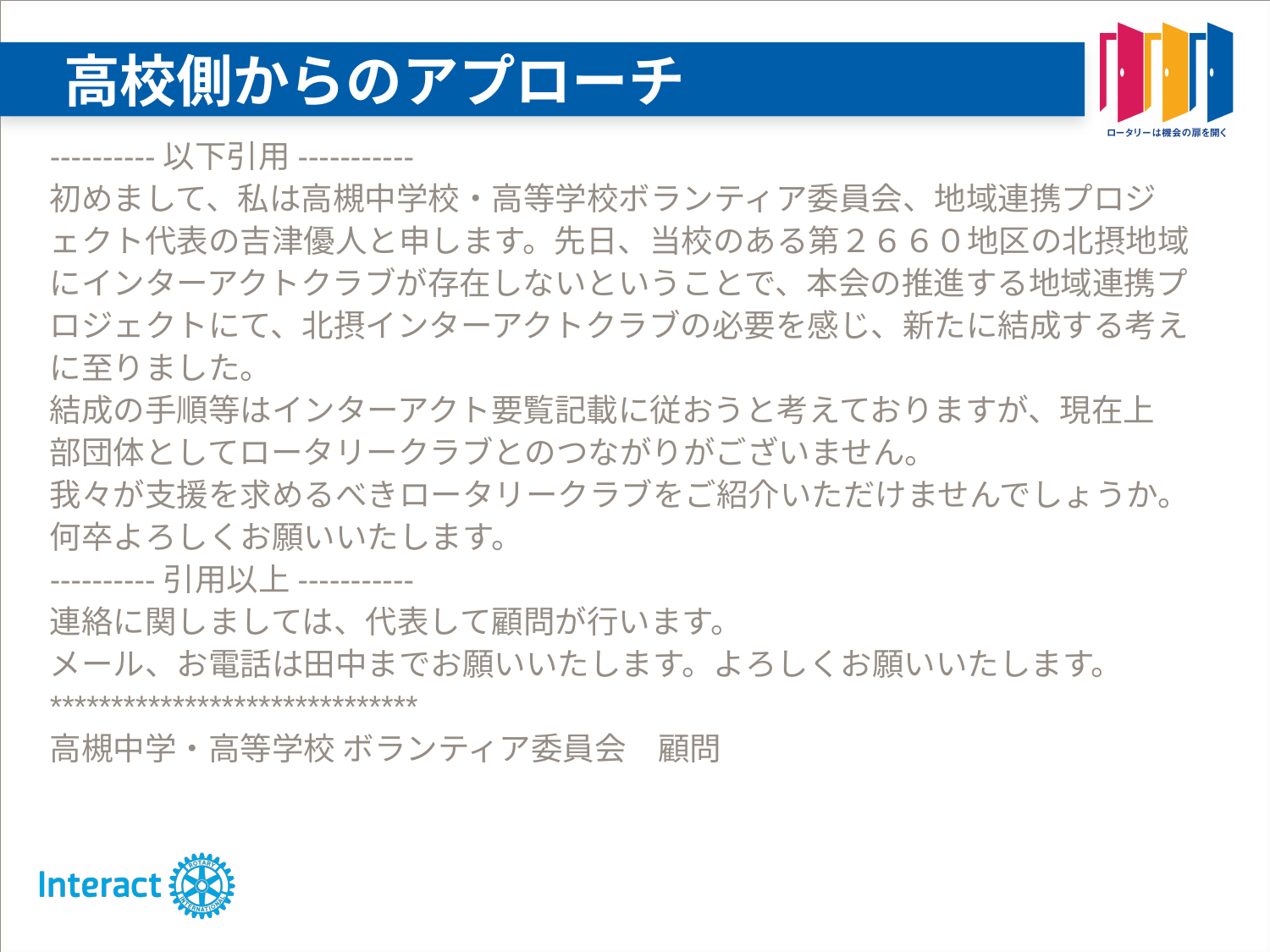

# 高校側からのアプローチ
----------以下引用-----------
初めまして、私は高槻中学校・高等学校ボランティア委員会、地域連携プロジ
ェクト代表の吉津優人と申します。先日、当校のある第２６６０地区の北摂地域
にインターアクトクラブが存在しないということで、本会の推進する地域連携プ
ロジェクトにて、北摂インターアクトクラブの必要を感じ、新たに結成する考え
に至りました。
結成の手順等はインターアクト要覧記載に従おうと考えておりますが、現在上
部団体としてロータリークラブとのつながりがございません。
我々が支援を求めるべきロータリークラブをご紹介いただけませんでしょうか。
何卒よろしくお願いいたします。
----------引用以上-----------
連絡に関しましては、代表して顧問が行います。
メール、お電話は田中までお願いいたします。よろしくお願いいたします。
******************************
高槻中学・高等学校 ボランティア委員会　顧問